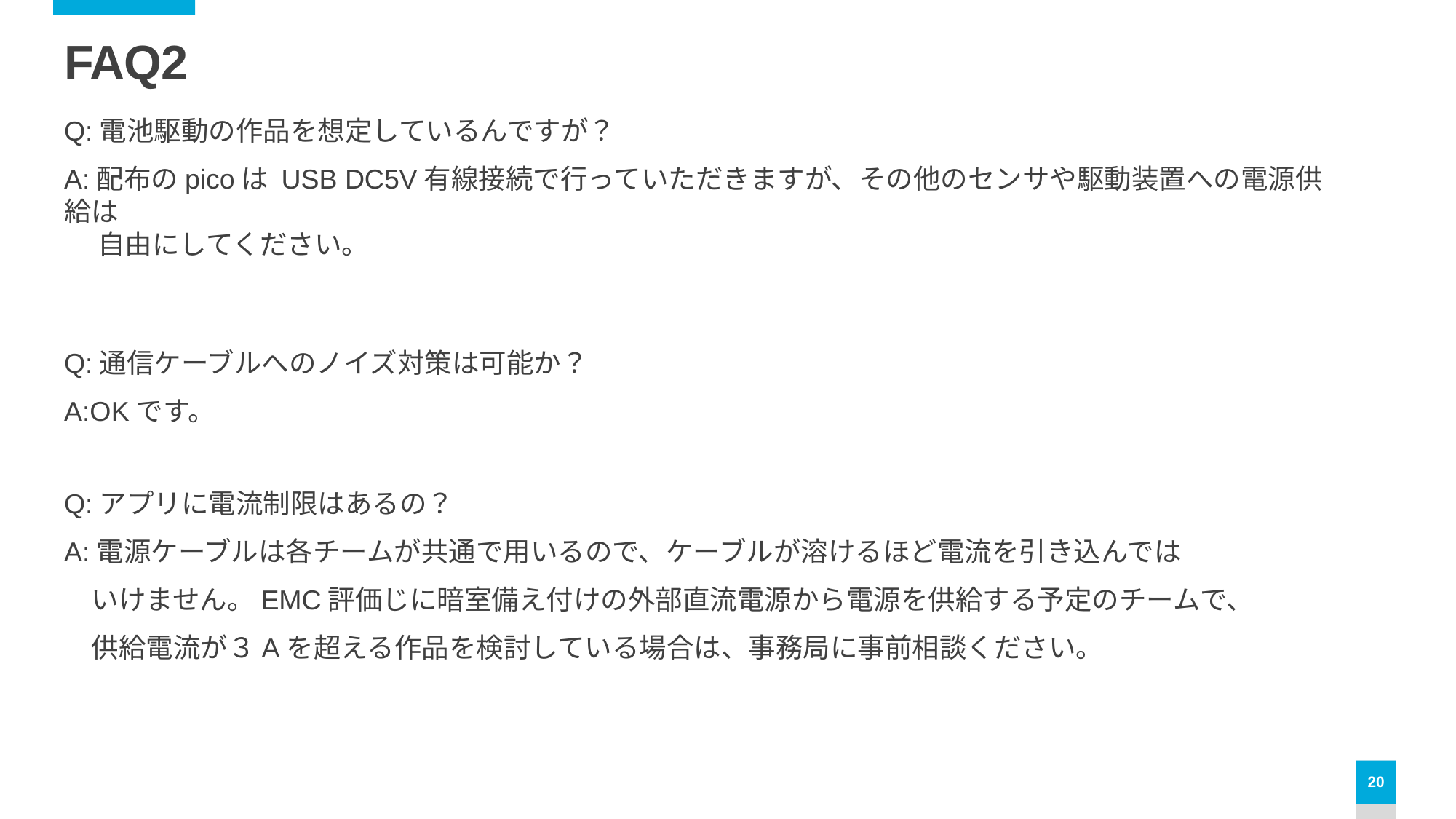

# FAQ2
Q:電池駆動の作品を想定しているんですが？
A:配布のpicoは USB DC5V有線接続で行っていただきますが、その他のセンサや駆動装置への電源供給は
　 自由にしてください。

Q:通信ケーブルへのノイズ対策は可能か？
A:OKです。

Q:アプリに電流制限はあるの？
A:電源ケーブルは各チームが共通で用いるので、ケーブルが溶けるほど電流を引き込んでは
　いけません。EMC評価じに暗室備え付けの外部直流電源から電源を供給する予定のチームで、
　供給電流が３Aを超える作品を検討している場合は、事務局に事前相談ください。